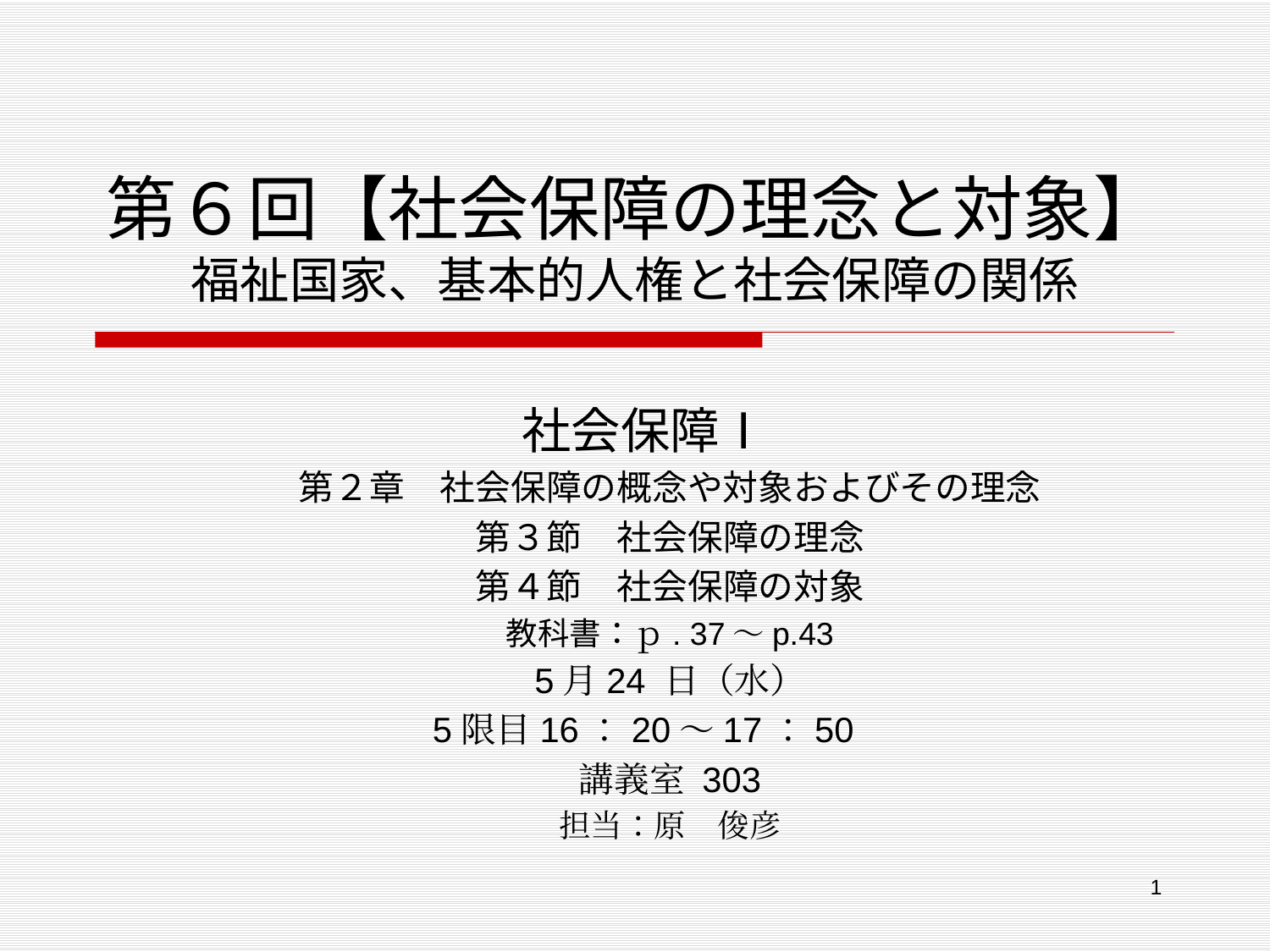

# 第６回【社会保障の理念と対象】福祉国家、基本的人権と社会保障の関係
社会保障Ⅰ
第２章　社会保障の概念や対象およびその理念
第３節　社会保障の理念
第４節　社会保障の対象
教科書：ｐ. 37～p.43
5月24 日（水）
5限目16：20～17：50
講義室 303
担当：原　俊彦

　　　       担当　原　俊彦（札幌市立大学）t.hara@scu.ac.jp

1